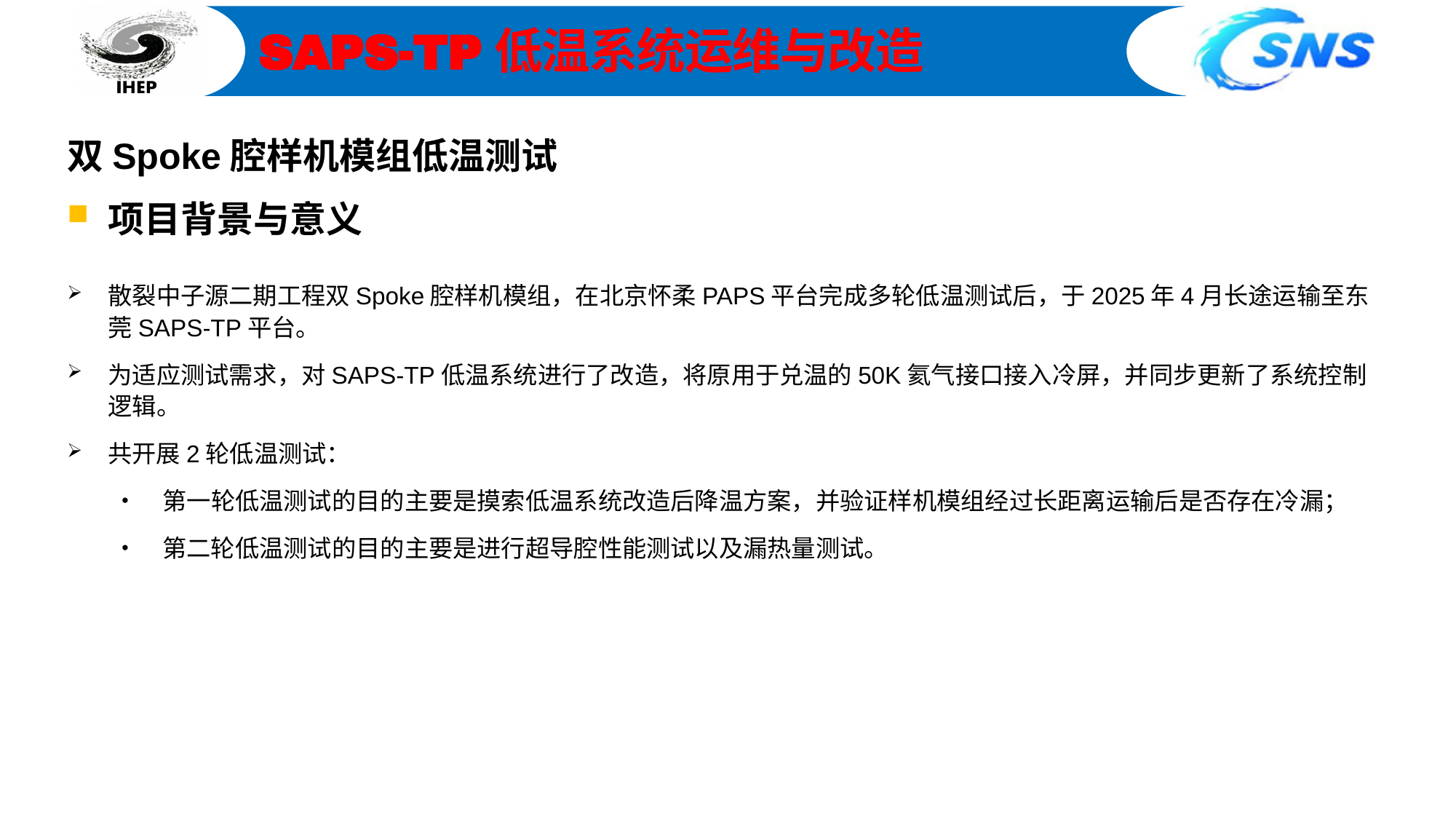

SAPS-TP低温系统运维与改造
双Spoke腔样机模组低温测试
项目背景与意义
散裂中子源二期工程双Spoke腔样机模组，在北京怀柔PAPS平台完成多轮低温测试后，于2025年4月长途运输至东莞SAPS-TP平台。
为适应测试需求，对SAPS-TP低温系统进行了改造，将原用于兑温的50K氦气接口接入冷屏，并同步更新了系统控制逻辑。
共开展2轮低温测试：
第一轮低温测试的目的主要是摸索低温系统改造后降温方案，并验证样机模组经过长距离运输后是否存在冷漏；
第二轮低温测试的目的主要是进行超导腔性能测试以及漏热量测试。
加速器中心低温组